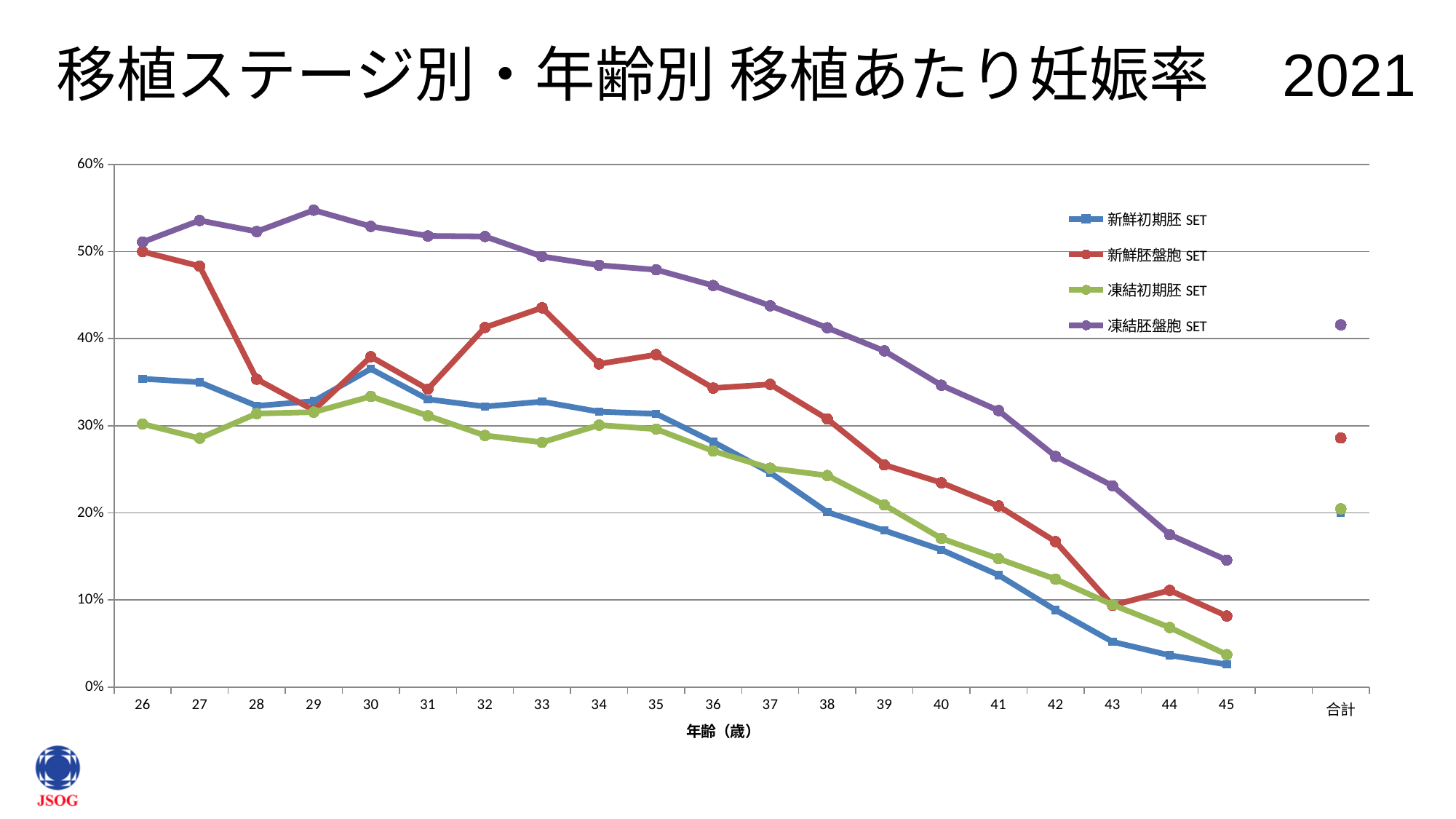

# 移植ステージ別・年齢別 移植あたり妊娠率　2021

### Chart

| Category | 新鮮初期胚SET | 新鮮胚盤胞SET | 凍結初期胚SET | 凍結胚盤胞SET |
|---|---|---|---|---|
| 26 | 0.35398230088495575 | 0.5 | 0.302158273381295 | 0.5108932461873639 |
| 27 | 0.35 | 0.48333333333333334 | 0.2857142857142857 | 0.535756853396901 |
| 28 | 0.322884012539185 | 0.35353535353535354 | 0.314070351758794 | 0.5230240549828179 |
| 29 | 0.3283261802575107 | 0.3178294573643411 | 0.315702479338843 | 0.5475484606613455 |
| 30 | 0.3653198653198653 | 0.3793103448275862 | 0.3337222870478413 | 0.5289631672886581 |
| 31 | 0.3304964539007092 | 0.34210526315789475 | 0.3115727002967359 | 0.5180594428895109 |
| 32 | 0.32213930348258707 | 0.41295546558704455 | 0.2888713496448303 | 0.5174152153987168 |
| 33 | 0.32778355879292403 | 0.43548387096774194 | 0.281041388518024 | 0.4944589965746524 |
| 34 | 0.3161512027491409 | 0.3710691823899371 | 0.30084033613445377 | 0.48433374405914453 |
| 35 | 0.3137852246763138 | 0.3816568047337278 | 0.296218487394958 | 0.479230644900598 |
| 36 | 0.2815768302493966 | 0.34332425068119893 | 0.2710674157303371 | 0.46104093745244257 |
| 37 | 0.246301775147929 | 0.3476190476190476 | 0.2513181019332162 | 0.4378671486669679 |
| 38 | 0.20093770931011387 | 0.30786516853932583 | 0.24294923448831587 | 0.4125102512487885 |
| 39 | 0.17980884109916367 | 0.2551440329218107 | 0.20910493827160495 | 0.3860090588827378 |
| 40 | 0.15769944341372913 | 0.23469387755102042 | 0.1707227138643068 | 0.3465502320824483 |
| 41 | 0.12872542802790107 | 0.2079646017699115 | 0.14749713412304166 | 0.31753289166744425 |
| 42 | 0.08848484848484849 | 0.16709511568123395 | 0.1239766081871345 | 0.2649404566808697 |
| 43 | 0.05202312138728324 | 0.09385113268608414 | 0.09455445544554456 | 0.23115577889447236 |
| 44 | 0.036544850498338874 | 0.1111111111111111 | 0.06848357791754019 | 0.17513183458229253 |
| 45 | 0.025974025974025976 | 0.08163265306122448 | 0.03726082578046324 | 0.14588722193481635 |
|  | None | None | None | None |
| 合計 | 0.19996206553179383 | 0.28596677271120535 | 0.20476448620648113 | 0.41591736598064916 |